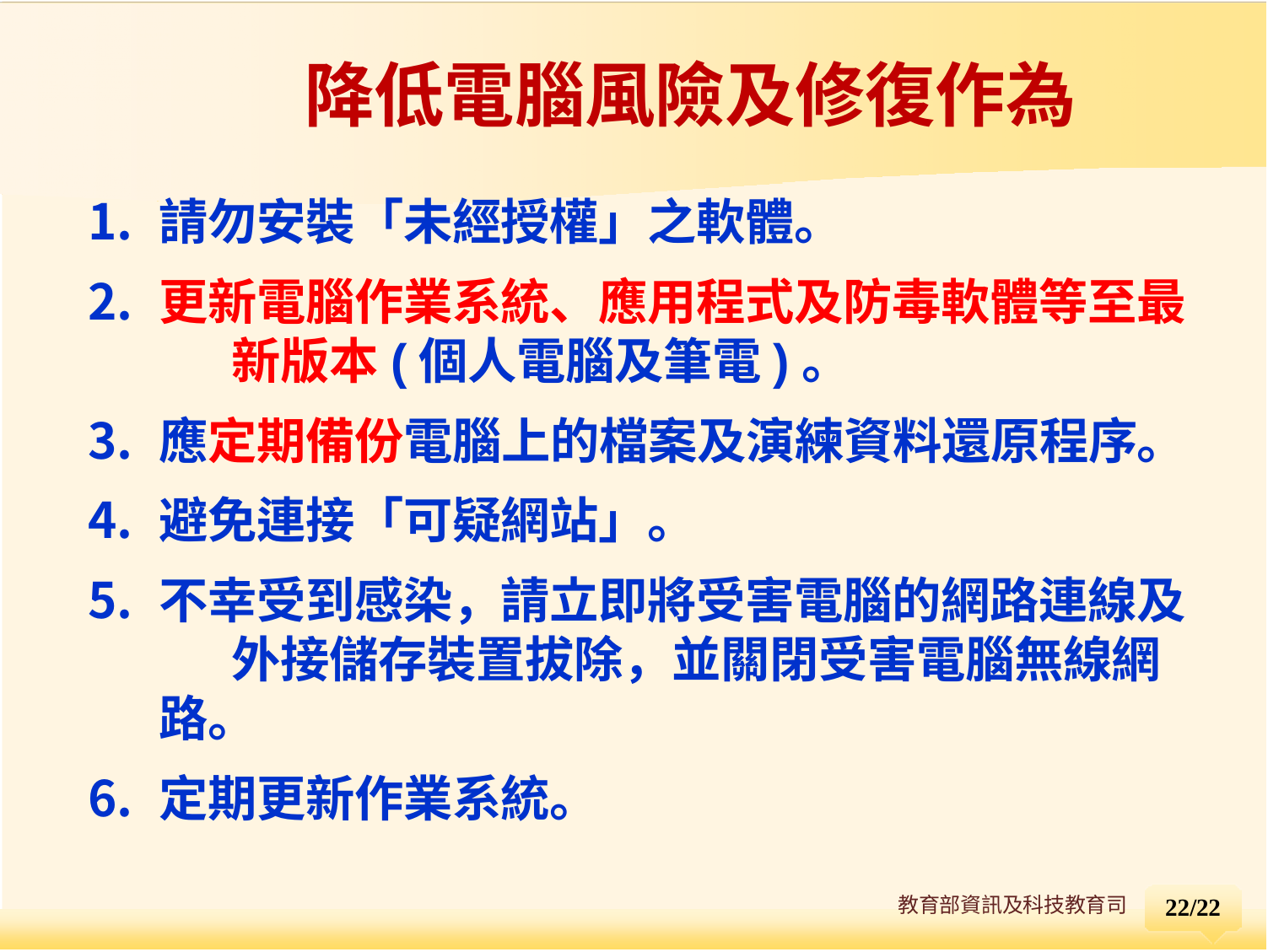

# 降低電腦風險及修復作為
請勿安裝「未經授權」之軟體。
更新電腦作業系統、應用程式及防毒軟體等至最	新版本(個人電腦及筆電)。
應定期備份電腦上的檔案及演練資料還原程序。
避免連接「可疑網站」。
不幸受到感染，請立即將受害電腦的網路連線及	外接儲存裝置拔除，並關閉受害電腦無線網路。
定期更新作業系統。
22/22
教育部資訊及科技教育司